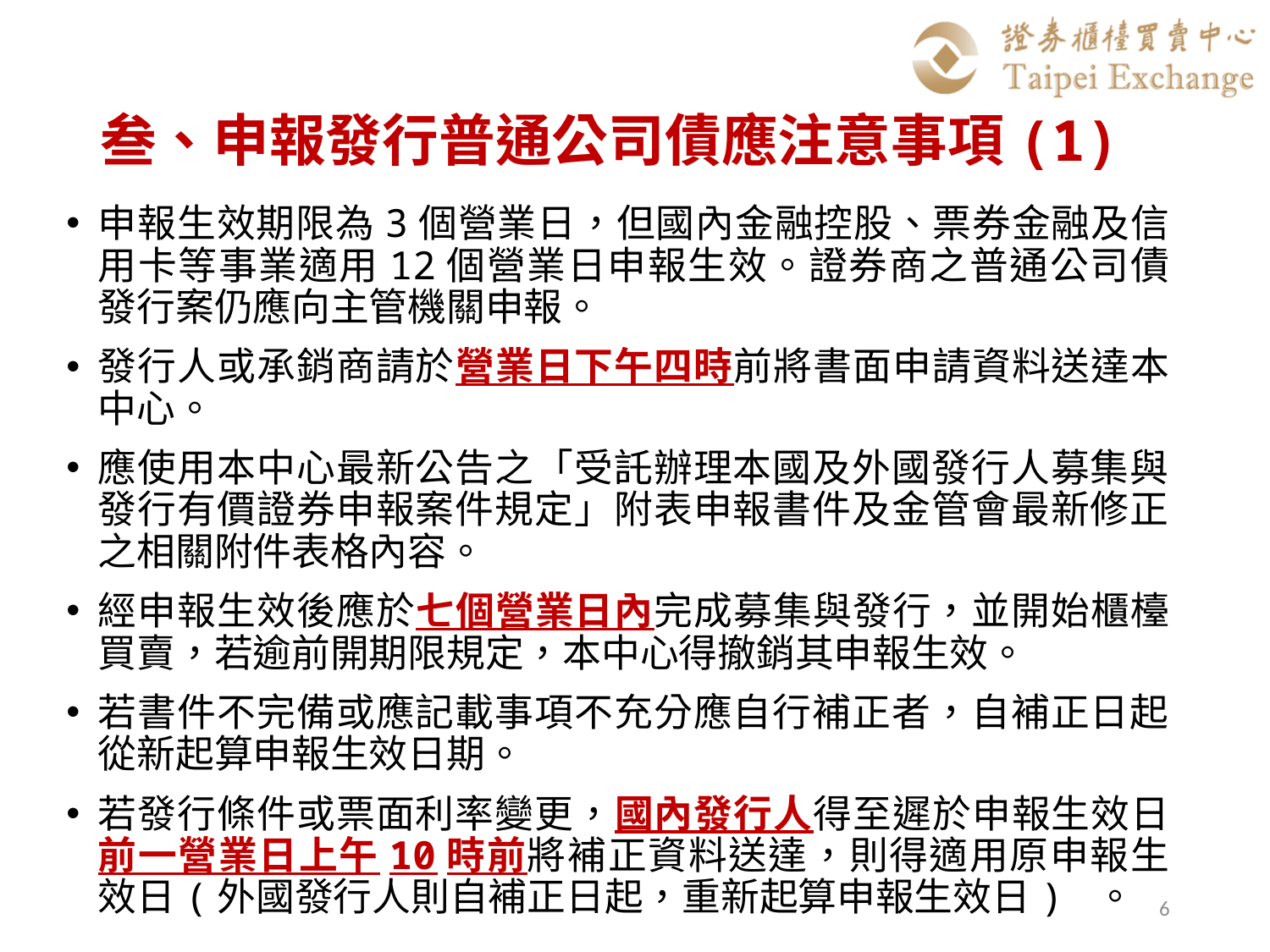

# 叁、申報發行普通公司債應注意事項(1)
申報生效期限為3個營業日，但國內金融控股、票券金融及信用卡等事業適用12個營業日申報生效。證券商之普通公司債發行案仍應向主管機關申報。
發行人或承銷商請於營業日下午四時前將書面申請資料送達本中心。
應使用本中心最新公告之「受託辦理本國及外國發行人募集與發行有價證券申報案件規定」附表申報書件及金管會最新修正之相關附件表格內容。
經申報生效後應於七個營業日內完成募集與發行，並開始櫃檯買賣，若逾前開期限規定，本中心得撤銷其申報生效。
若書件不完備或應記載事項不充分應自行補正者，自補正日起從新起算申報生效日期。
若發行條件或票面利率變更，國內發行人得至遲於申報生效日前一營業日上午10時前將補正資料送達，則得適用原申報生效日(外國發行人則自補正日起，重新起算申報生效日) 。

6